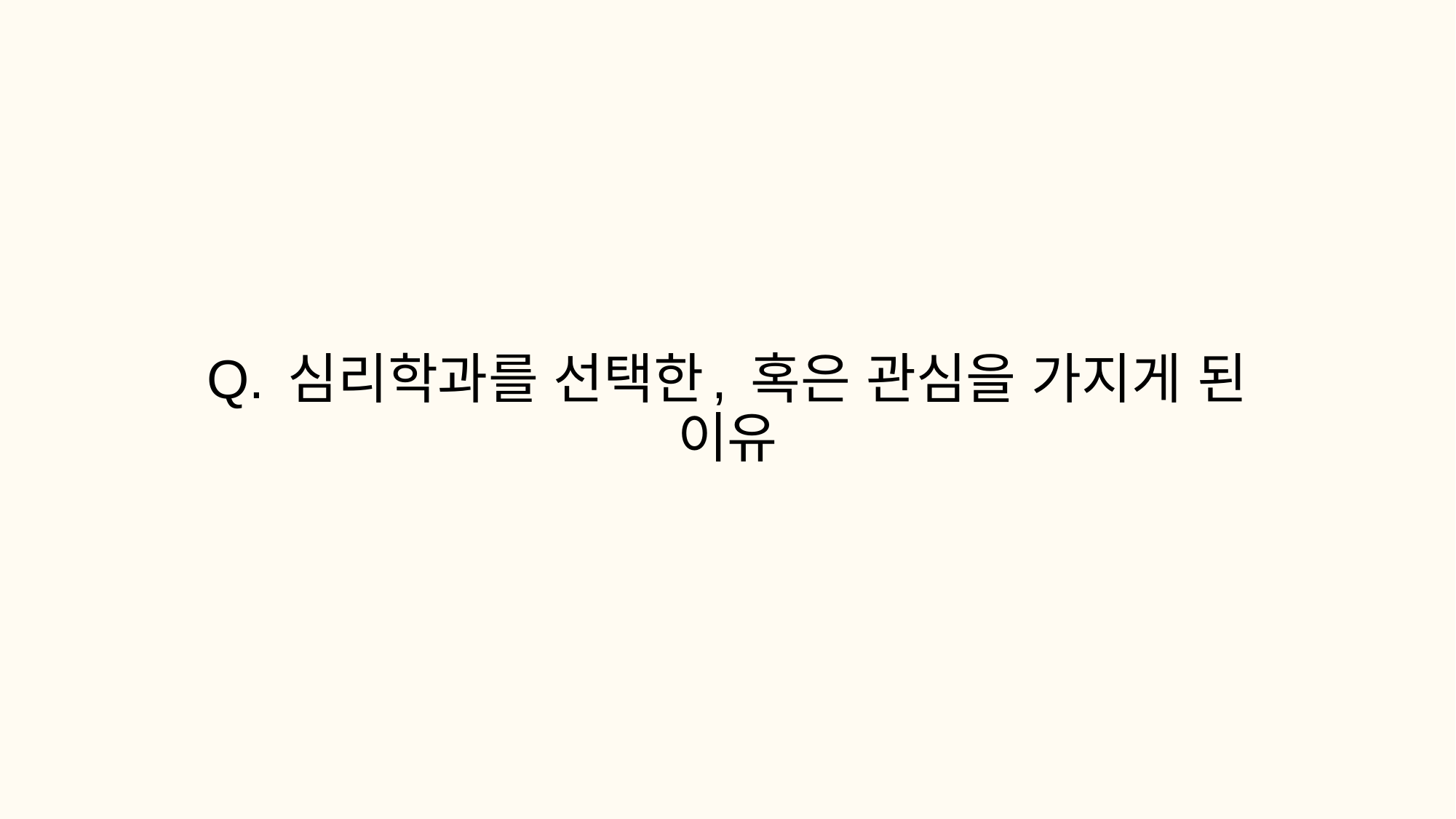

# Q. 심리학과를 선택한, 혹은 관심을 가지게 된 이유